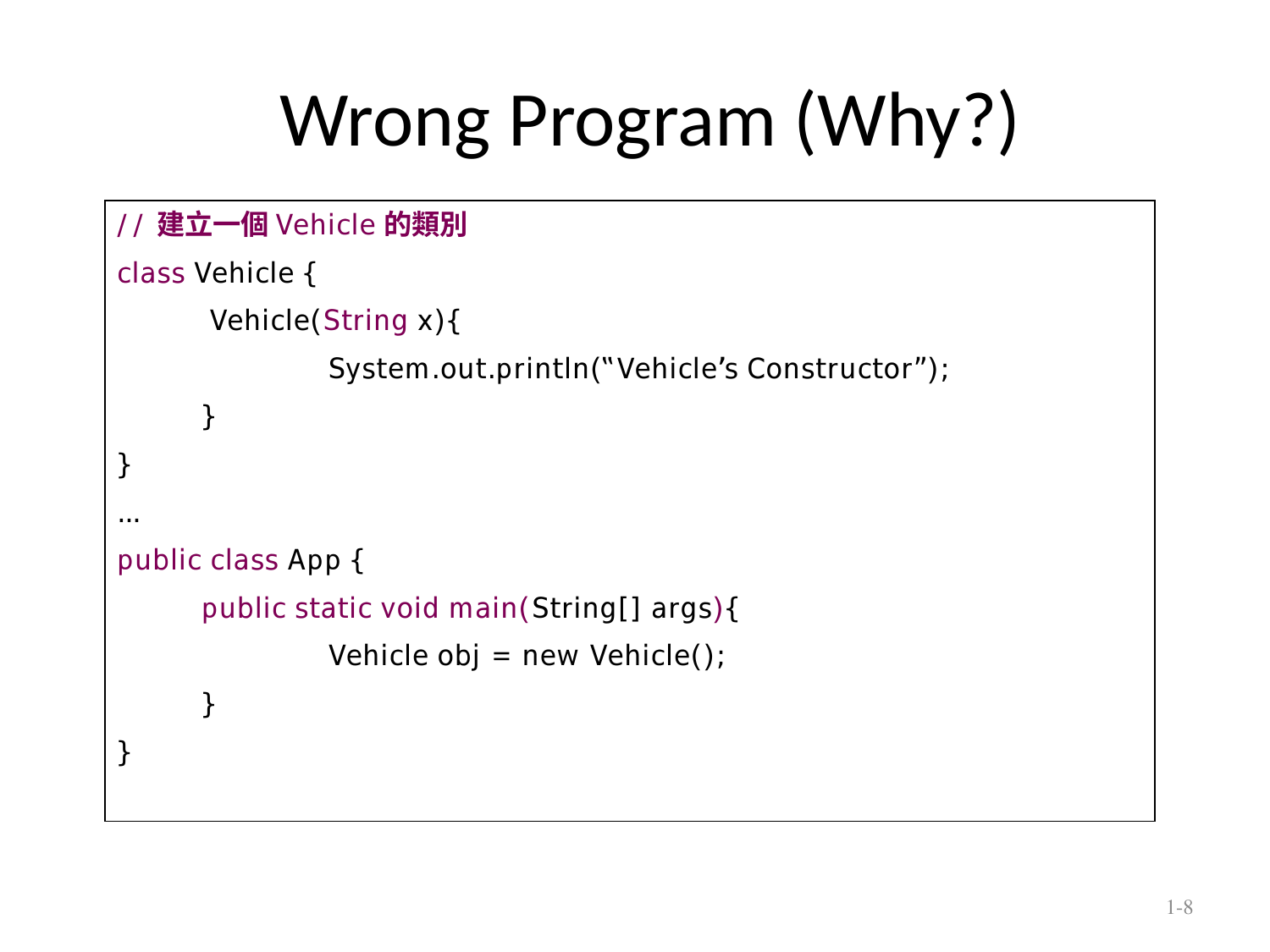

# Wrong Program (Why?)
//建立一個Vehicle的類別
class Vehicle {
	 Vehicle(String x){
		System.out.println(“Vehicle’s Constructor”);
	}
}
…
public class App {
	public static void main(String[] args){
		Vehicle obj = new Vehicle();
	}
}

1-8